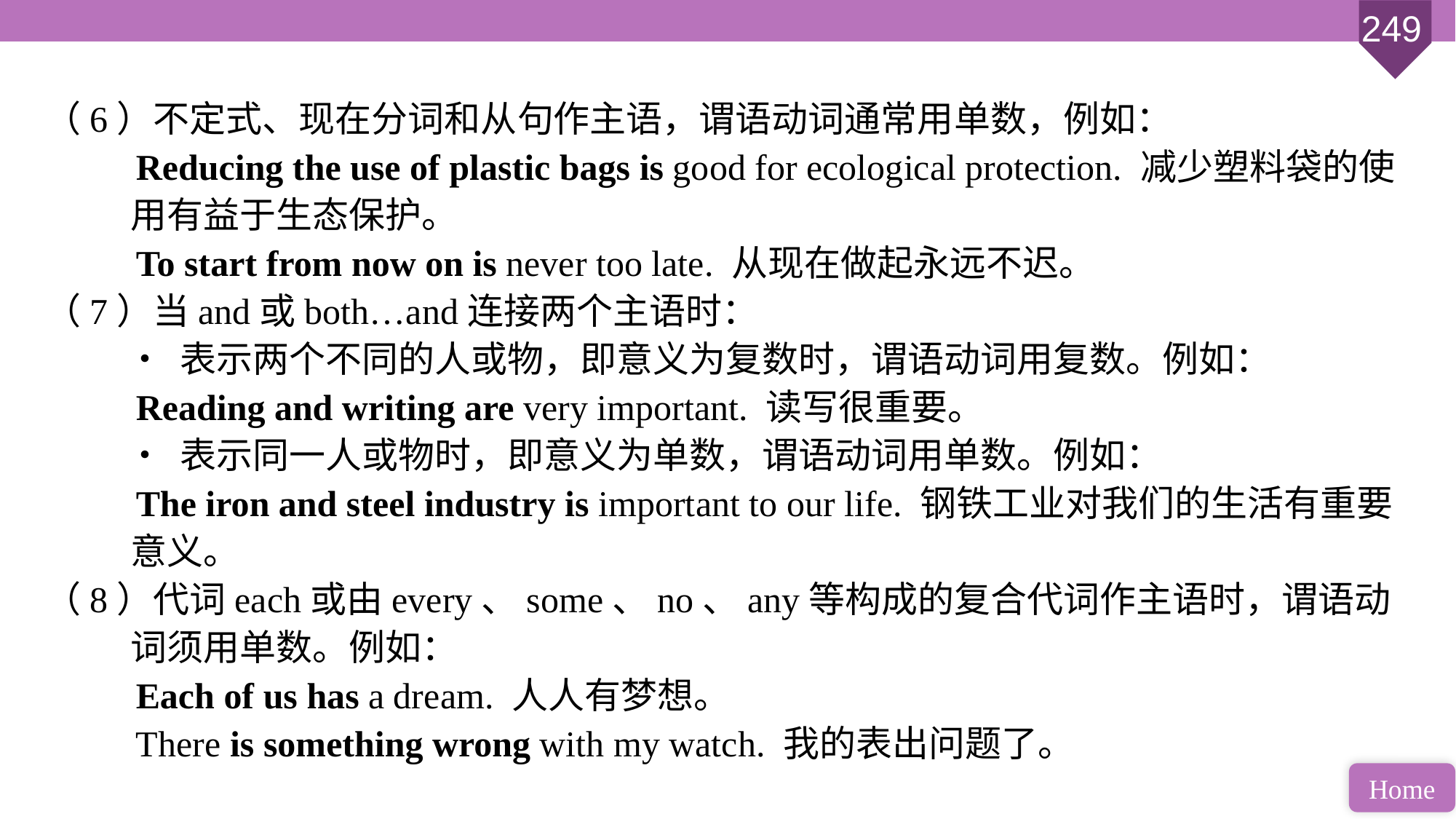

（6）不定式、现在分词和从句作主语，谓语动词通常用单数，例如：
          Reducing the use of plastic bags is good for ecological protection. 减少塑料袋的使用有益于生态保护。
          To start from now on is never too late. 从现在做起永远不迟。
（7）当and或both…and连接两个主语时：
          • 表示两个不同的人或物，即意义为复数时，谓语动词用复数。例如：
          Reading and writing are very important. 读写很重要。
          • 表示同一人或物时，即意义为单数，谓语动词用单数。例如：
          The iron and steel industry is important to our life. 钢铁工业对我们的生活有重要意义。
（8）代词each或由every、some、no、any等构成的复合代词作主语时，谓语动词须用单数。例如：
          Each of us has a dream. 人人有梦想。
          There is something wrong with my watch. 我的表出问题了。